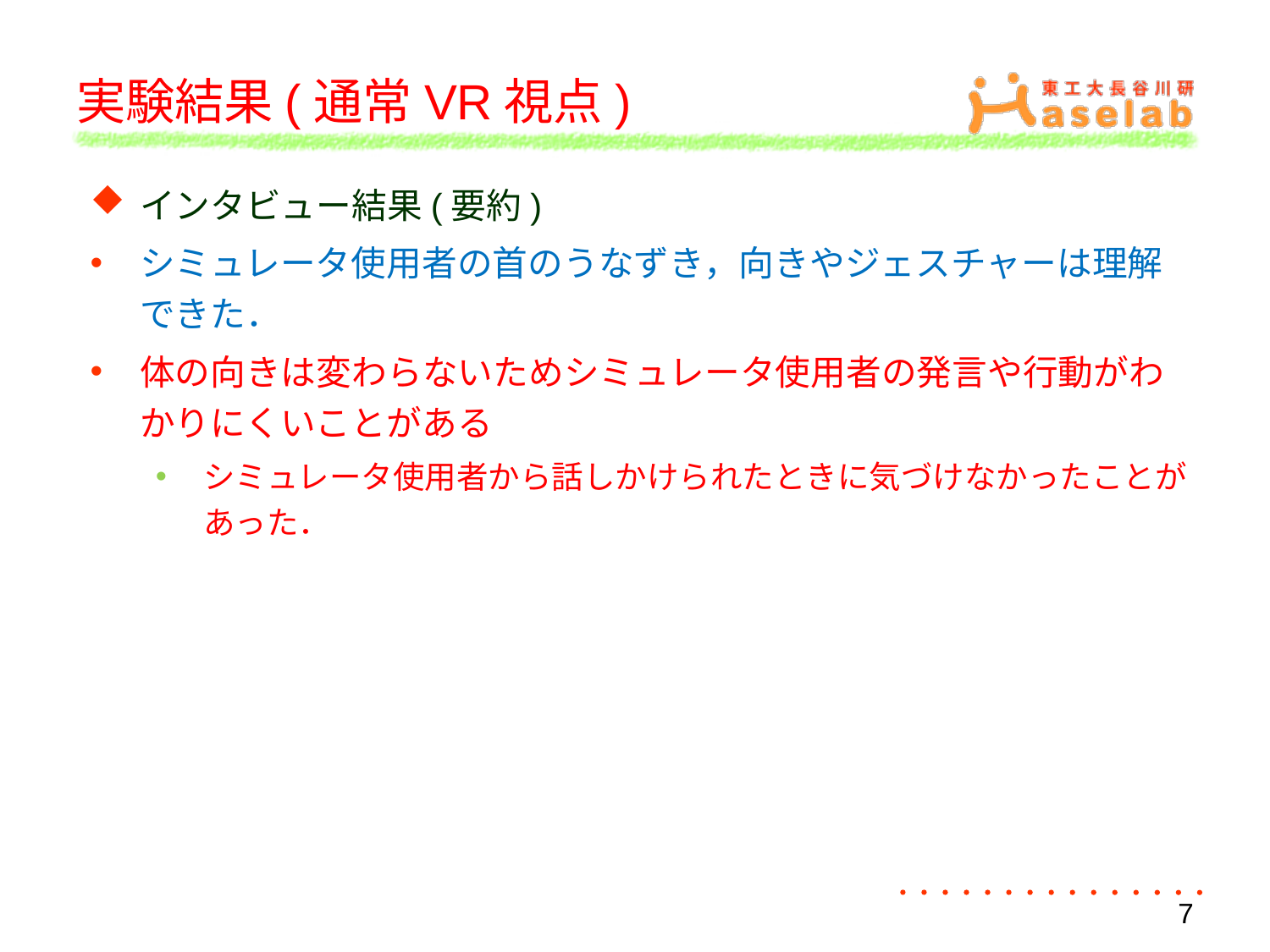

# 実験結果(通常VR視点)
インタビュー結果(要約)
シミュレータ使用者の首のうなずき，向きやジェスチャーは理解できた．
体の向きは変わらないためシミュレータ使用者の発言や行動がわかりにくいことがある
シミュレータ使用者から話しかけられたときに気づけなかったことがあった．
7